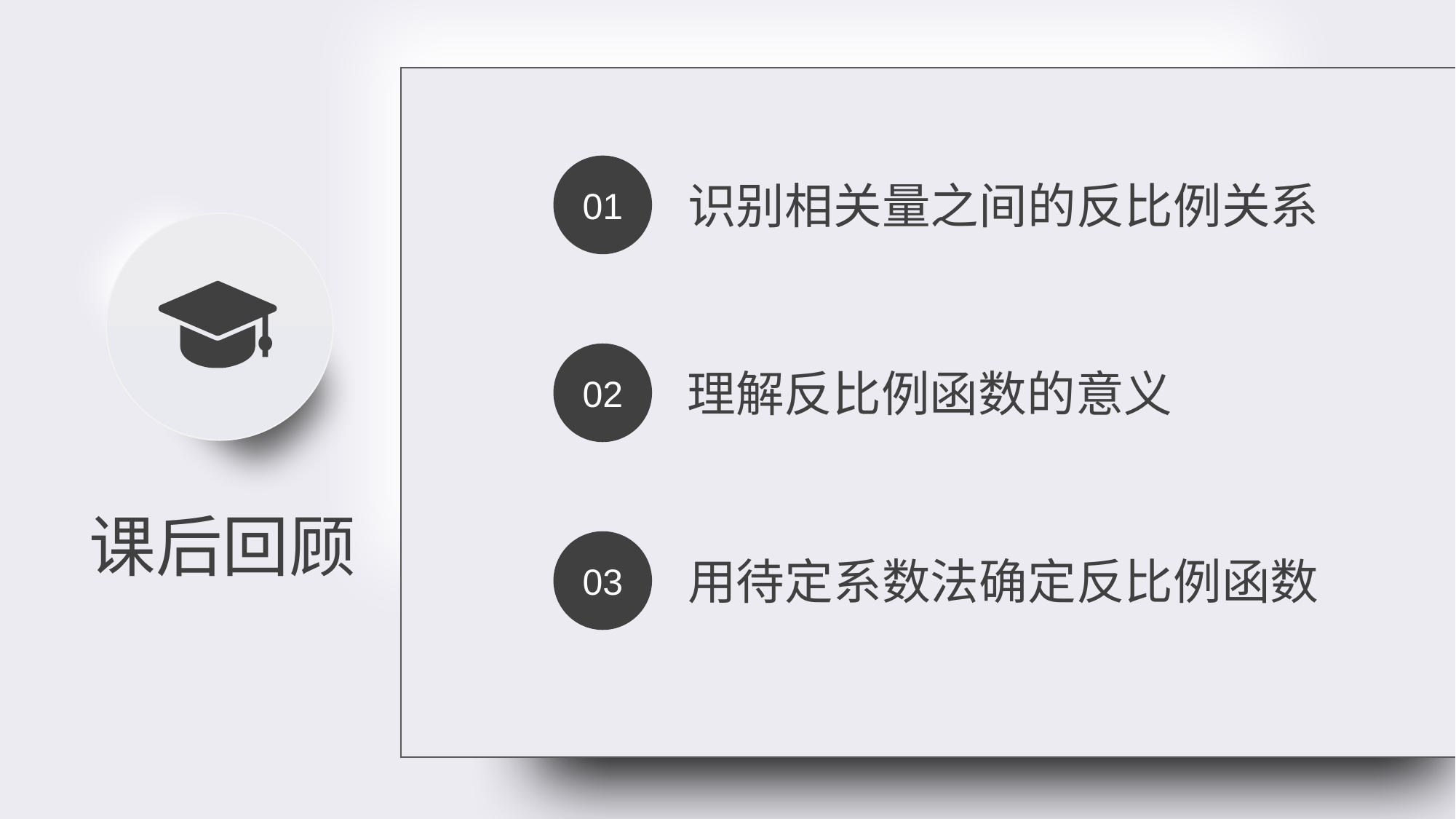

BY YUSHEN
01
识别相关量之间的反比例关系

课后回顾
02
理解反比例函数的意义
03
用待定系数法确定反比例函数